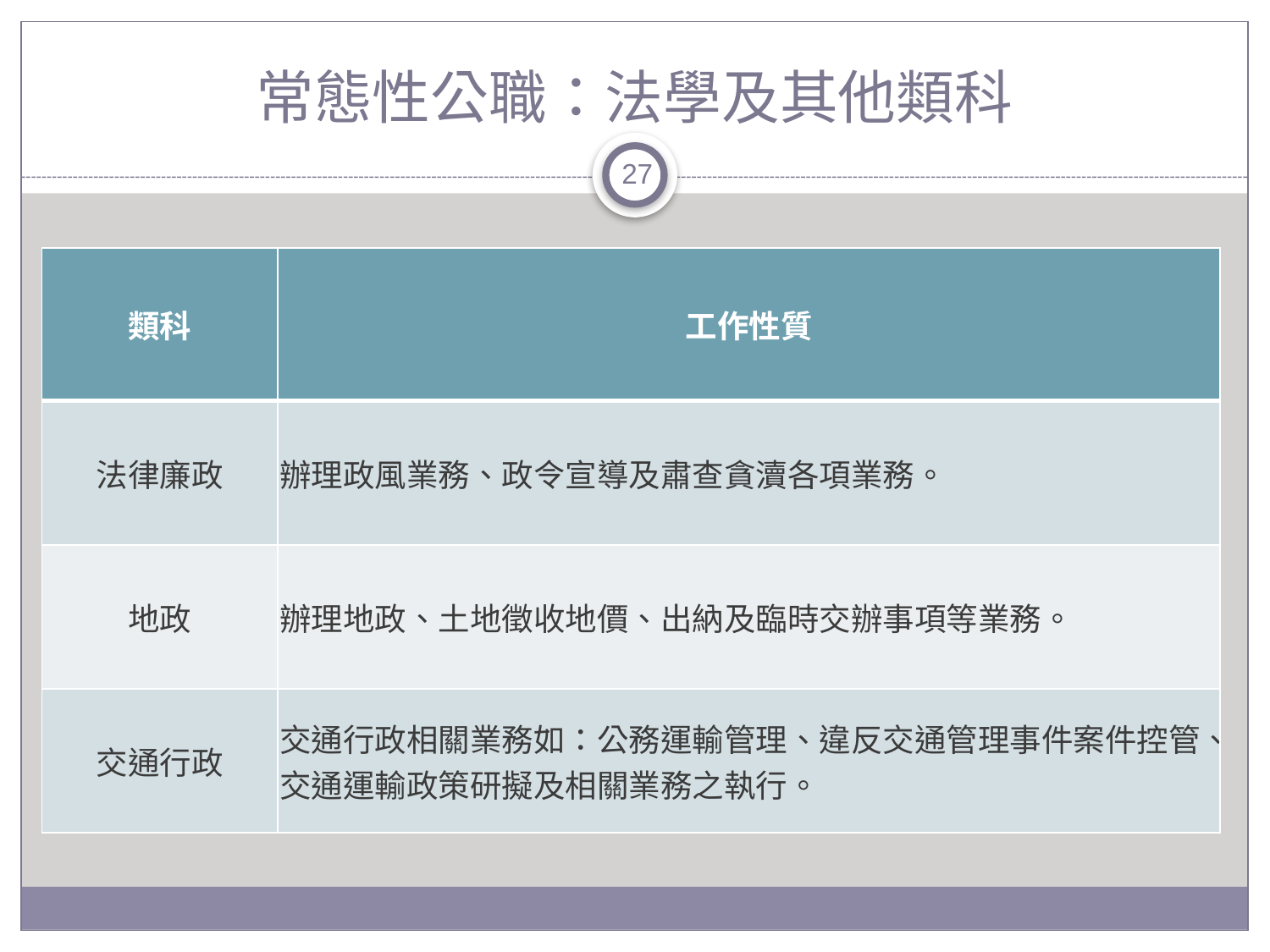

# 常態性公職：法學及其他類科
27
| 類科 | 工作性質 |
| --- | --- |
| 法律廉政 | 辦理政風業務、政令宣導及肅查貪瀆各項業務。 |
| 地政 | 辦理地政、土地徵收地價、出納及臨時交辦事項等業務。 |
| 交通行政 | 交通行政相關業務如：公務運輸管理、違反交通管理事件案件控管、交通運輸政策研擬及相關業務之執行。 |